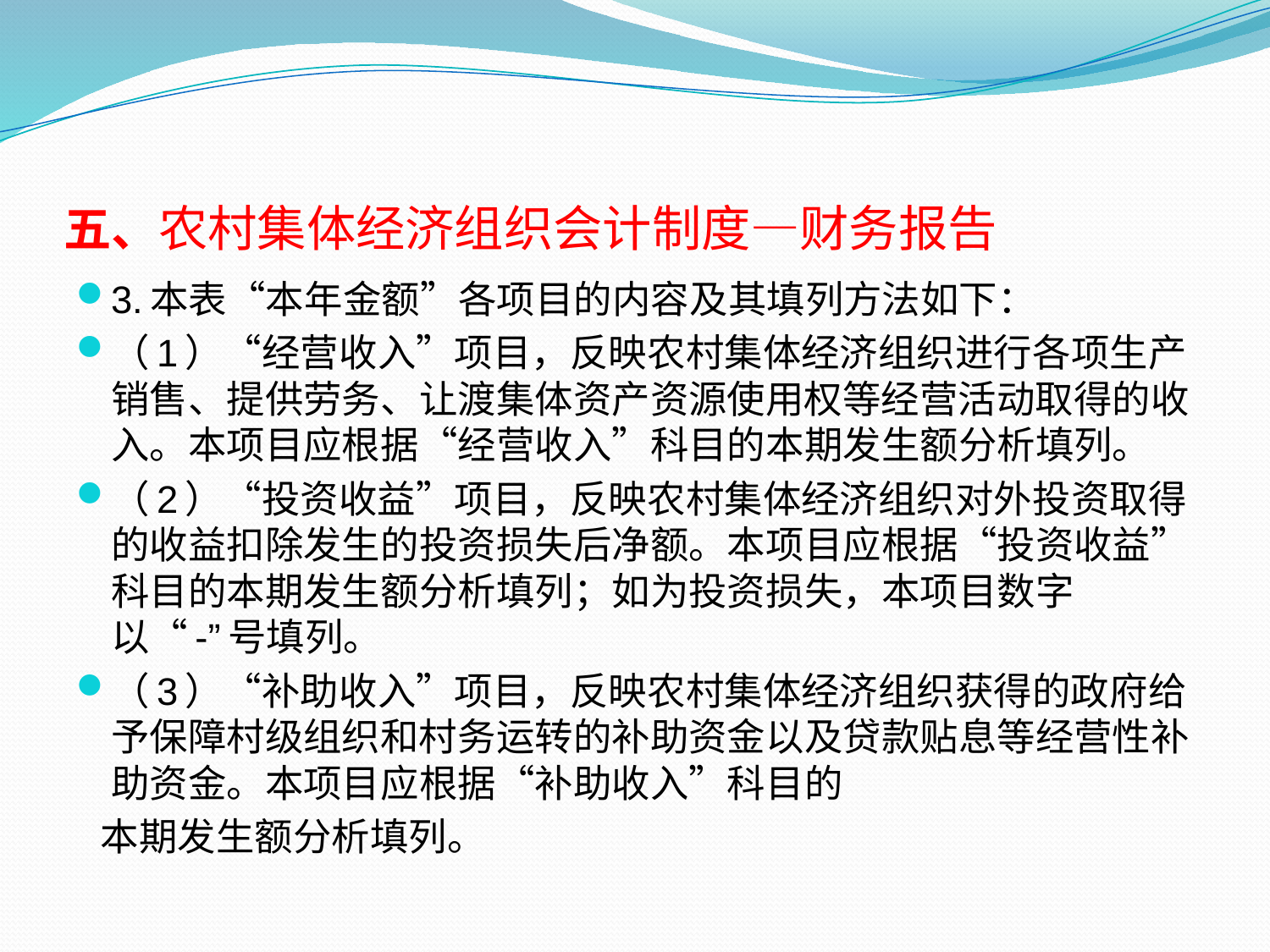

# 五、农村集体经济组织会计制度—财务报告
3.本表“本年金额”各项目的内容及其填列方法如下：
（1）“经营收入”项目，反映农村集体经济组织进行各项生产销售、提供劳务、让渡集体资产资源使用权等经营活动取得的收入。本项目应根据“经营收入”科目的本期发生额分析填列。
（2）“投资收益”项目，反映农村集体经济组织对外投资取得的收益扣除发生的投资损失后净额。本项目应根据“投资收益”科目的本期发生额分析填列；如为投资损失，本项目数字以“-”号填列。
（3）“补助收入”项目，反映农村集体经济组织获得的政府给予保障村级组织和村务运转的补助资金以及贷款贴息等经营性补助资金。本项目应根据“补助收入”科目的
  本期发生额分析填列。